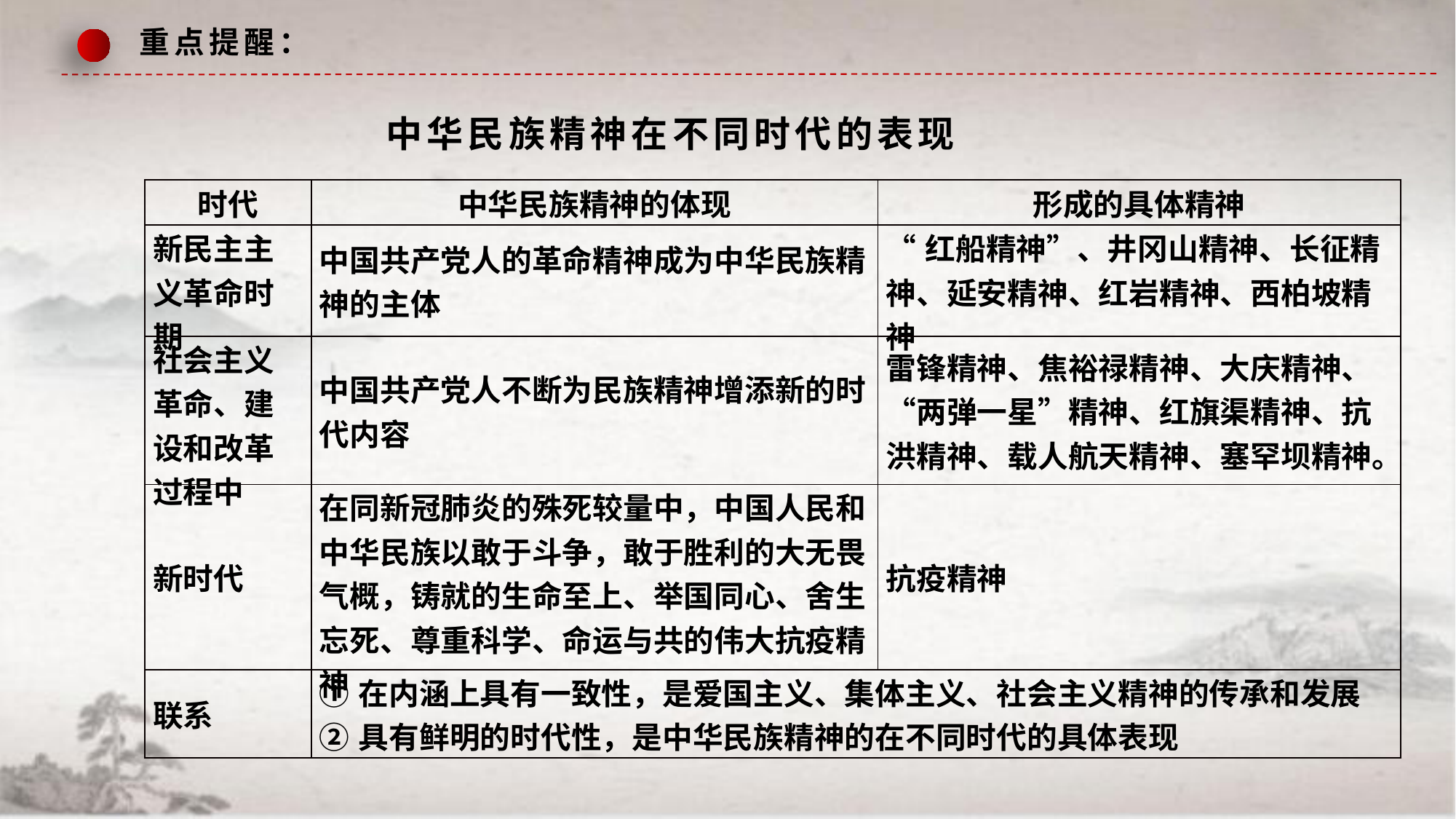

重点提醒：

 中华民族精神在不同时代的表现
| 时代 | 中华民族精神的体现 | 形成的具体精神 |
| --- | --- | --- |
| 新民主主义革命时期 | 中国共产党人的革命精神成为中华民族精神的主体 | “红船精神”、井冈山精神、长征精神、延安精神、红岩精神、西柏坡精神 |
| 社会主义革命、建设和改革过程中 | 中国共产党人不断为民族精神增添新的时代内容 | 雷锋精神、焦裕禄精神、大庆精神、“两弹一星”精神、红旗渠精神、抗洪精神、载人航天精神、塞罕坝精神。 |
| 新时代 | 在同新冠肺炎的殊死较量中，中国人民和中华民族以敢于斗争，敢于胜利的大无畏气概，铸就的生命至上、举国同心、舍生忘死、尊重科学、命运与共的伟大抗疫精神 | 抗疫精神 |
| 联系 | ①在内涵上具有一致性，是爱国主义、集体主义、社会主义精神的传承和发展 ②具有鲜明的时代性，是中华民族精神的在不同时代的具体表现 |  |